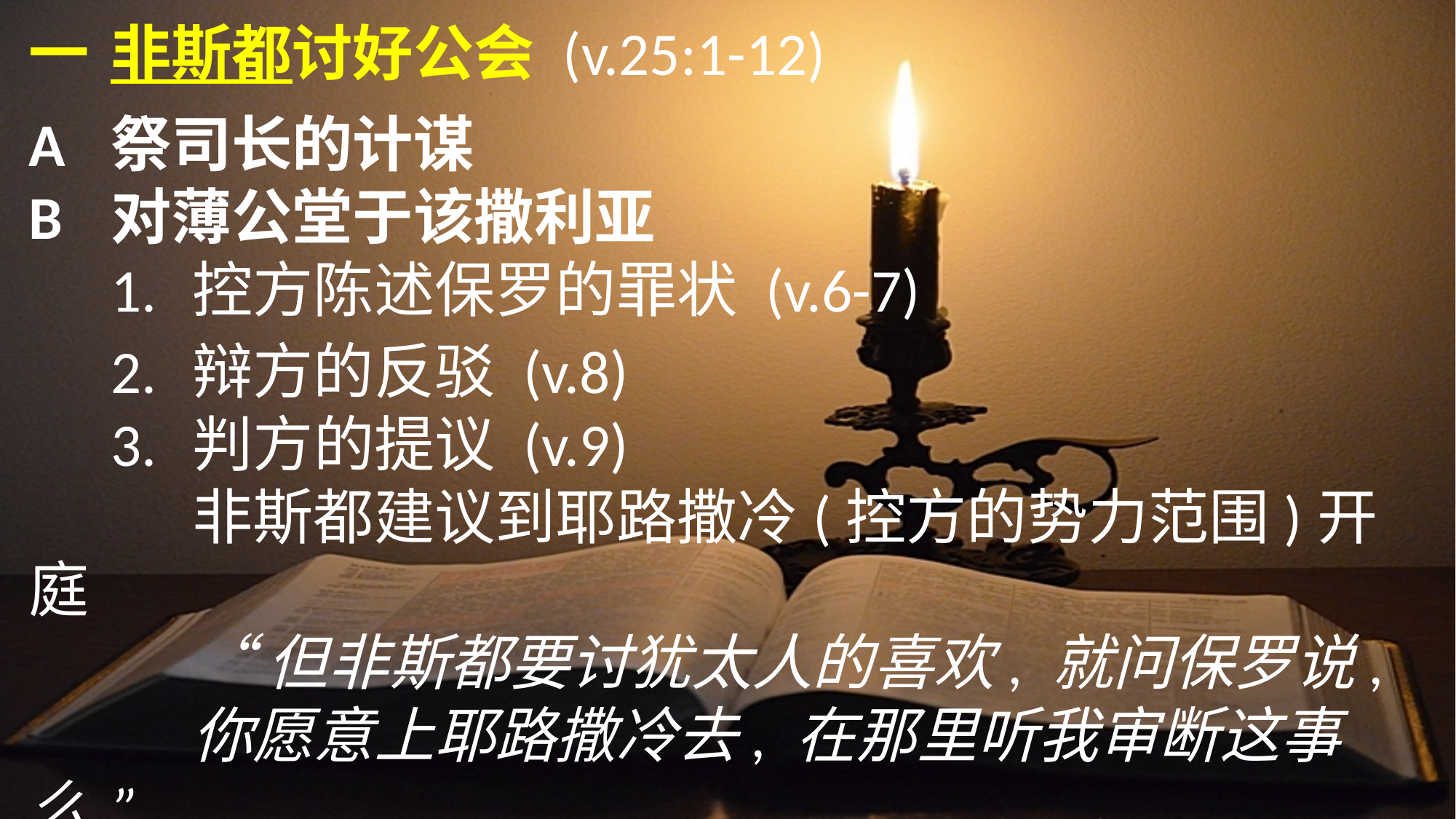

一	非斯都讨好公会 (v.25:1-12)
A	祭司长的计谋
B	对薄公堂于该撒利亚
	1.	控方陈述保罗的罪状 (v.6-7)
	2.	辩方的反驳 (v.8)
	3.	判方的提议 (v.9)
		非斯都建议到耶路撒冷(控方的	势力范围)开庭
		“但非斯都要讨犹太人的喜欢, 就问保罗说,
		你愿意上耶路撒冷去, 在	那里听我审断这事么.”